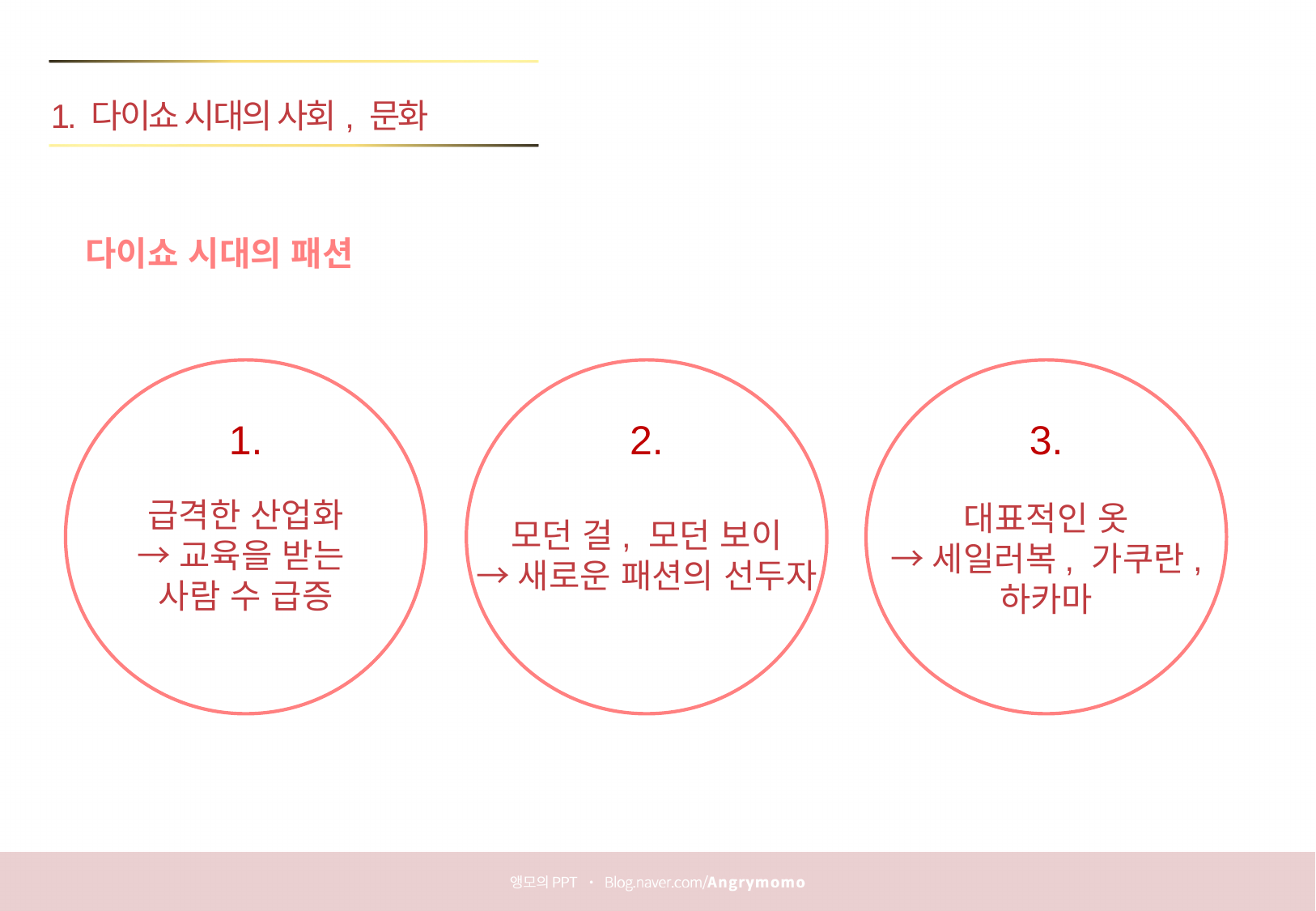

1. 다이쇼 시대의 사회, 문화
다이쇼 시대의 패션

1.
2.
3.
급격한 산업화
→교육을 받는
사람 수 급증
대표적인 옷
→세일러복, 가쿠란,
하카마
모던 걸, 모던 보이
→새로운 패션의 선두자